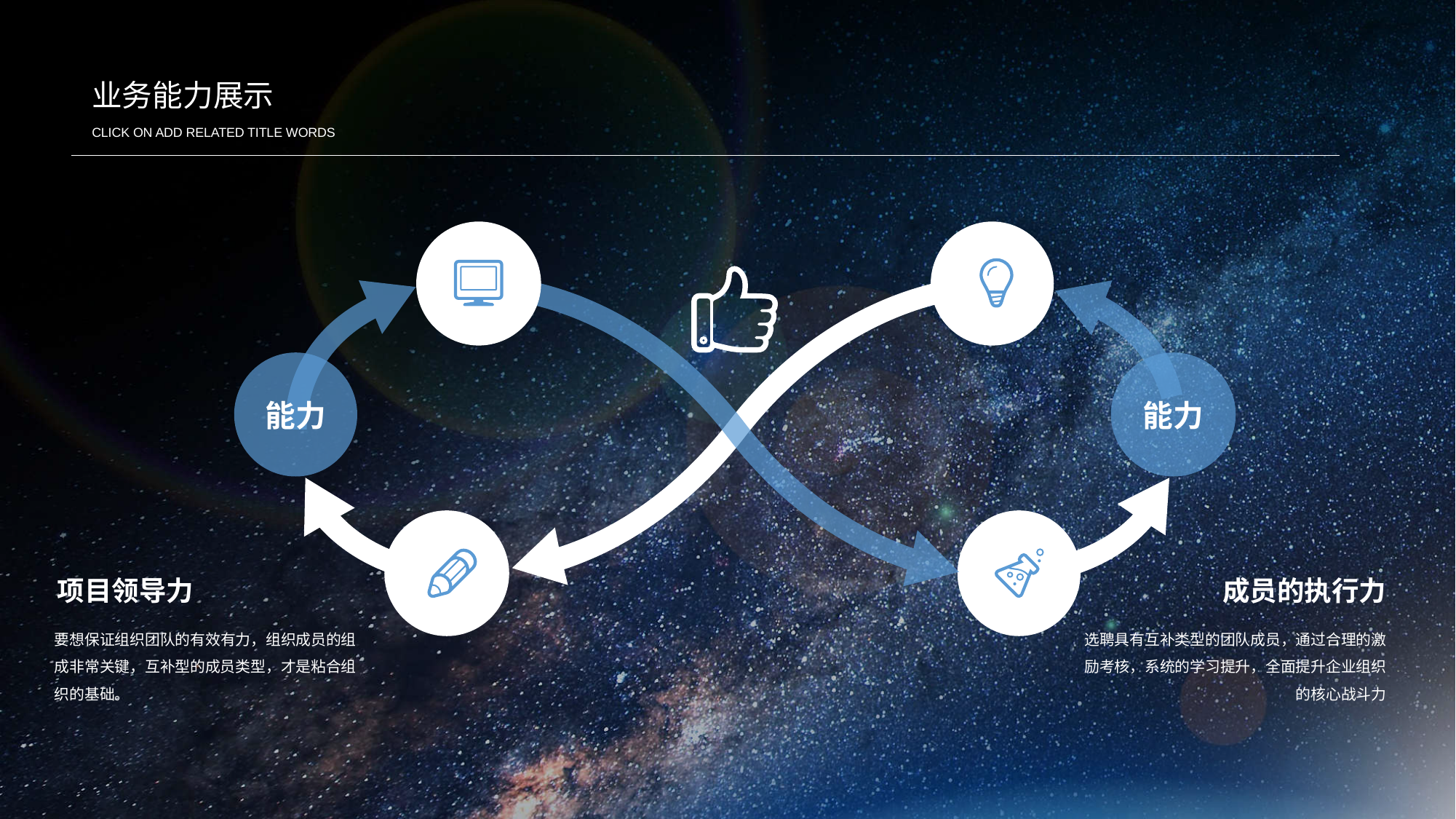

业务能力展示

CLICK ON ADD RELATED TITLE WORDS

能力
能力

项目领导力
成员的执行力
要想保证组织团队的有效有力，组织成员的组成非常关键，互补型的成员类型，才是粘合组织的基础。
选聘具有互补类型的团队成员，通过合理的激励考核，系统的学习提升，全面提升企业组织的核心战斗力